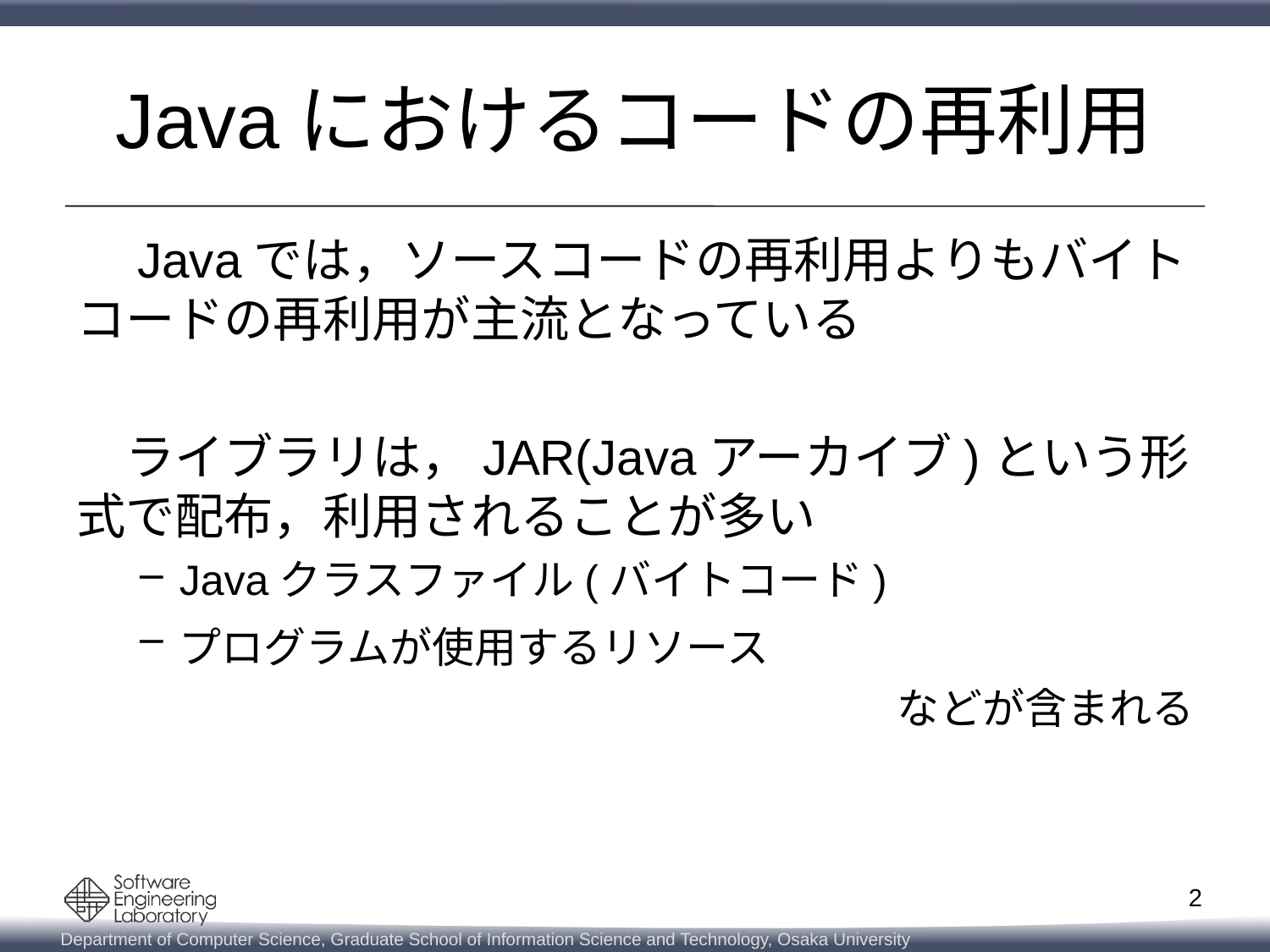

# Javaにおけるコードの再利用
　Javaでは，ソースコードの再利用よりもバイトコードの再利用が主流となっている

　ライブラリは，JAR(Javaアーカイブ)という形式で配布，利用されることが多い
Javaクラスファイル(バイトコード)
プログラムが使用するリソース
などが含まれる
2